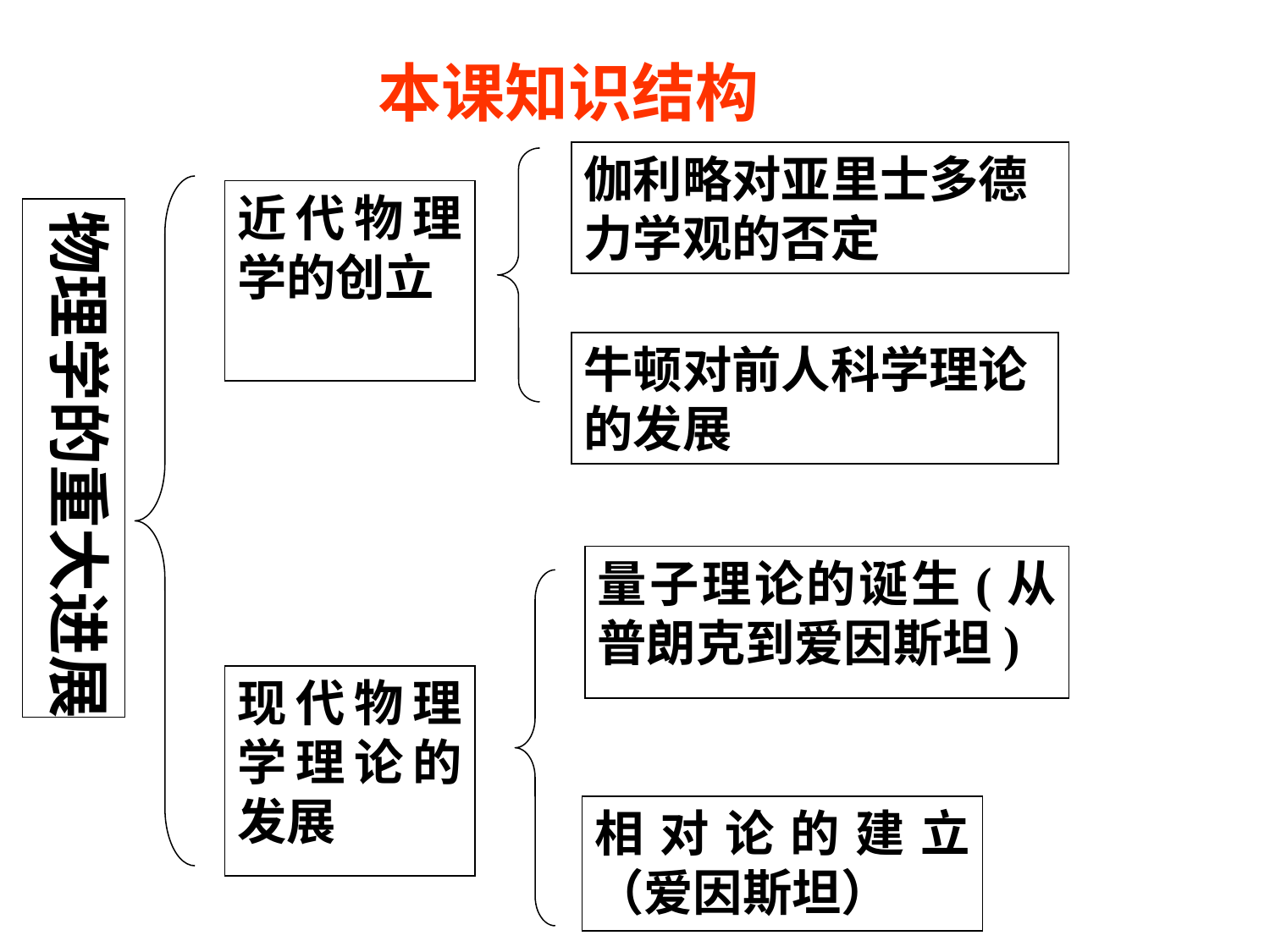

本课知识结构
伽利略对亚里士多德力学观的否定

近代物理学的创立
物理学的重大进展
牛顿对前人科学理论的发展
量子理论的诞生(从普朗克到爱因斯坦)

现代物理学理论的发展
相对论的建立（爱因斯坦）